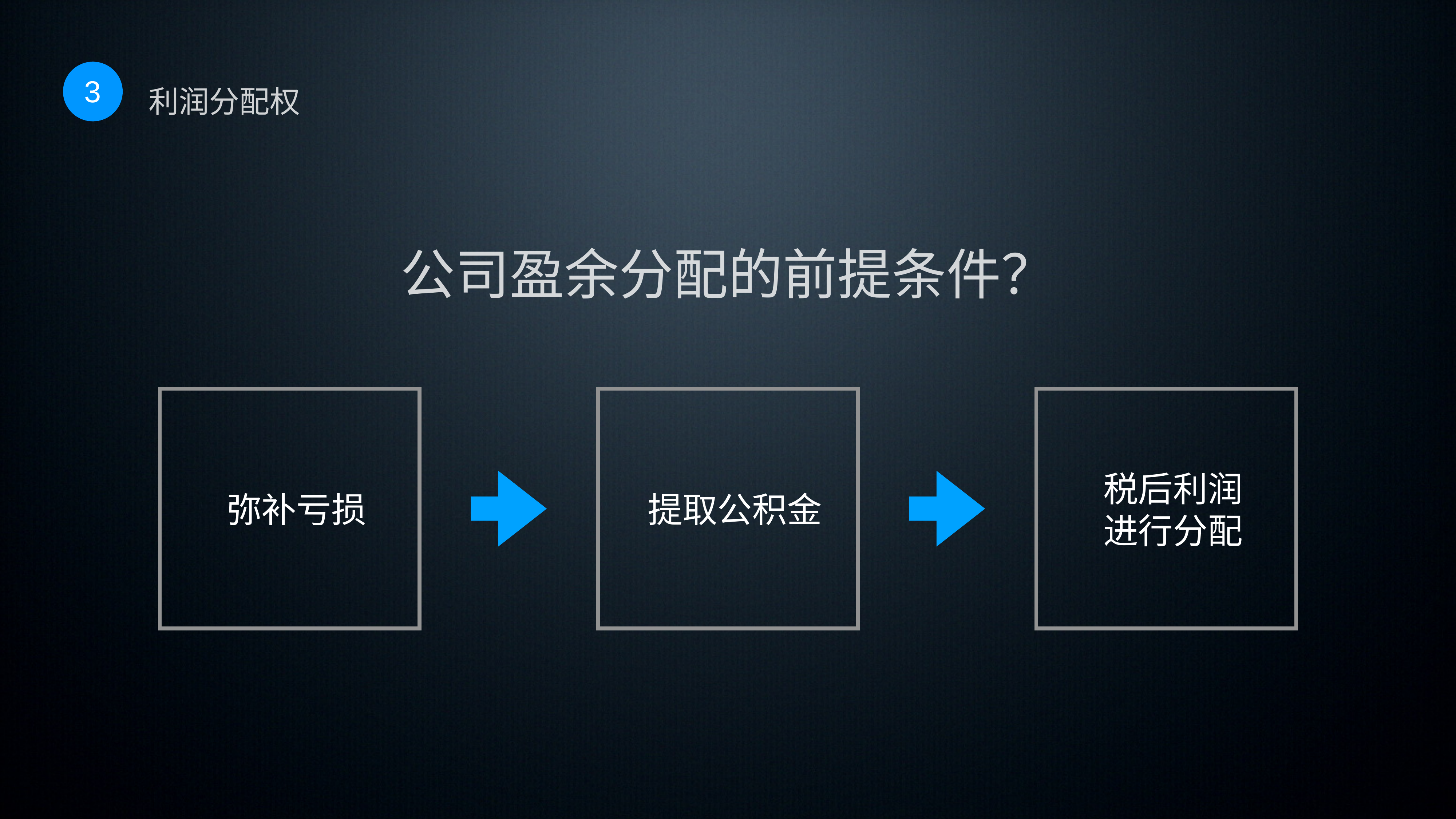

3
利润分配权
公司盈余分配的前提条件？
弥补亏损
提取公积金
税后利润
进行分配